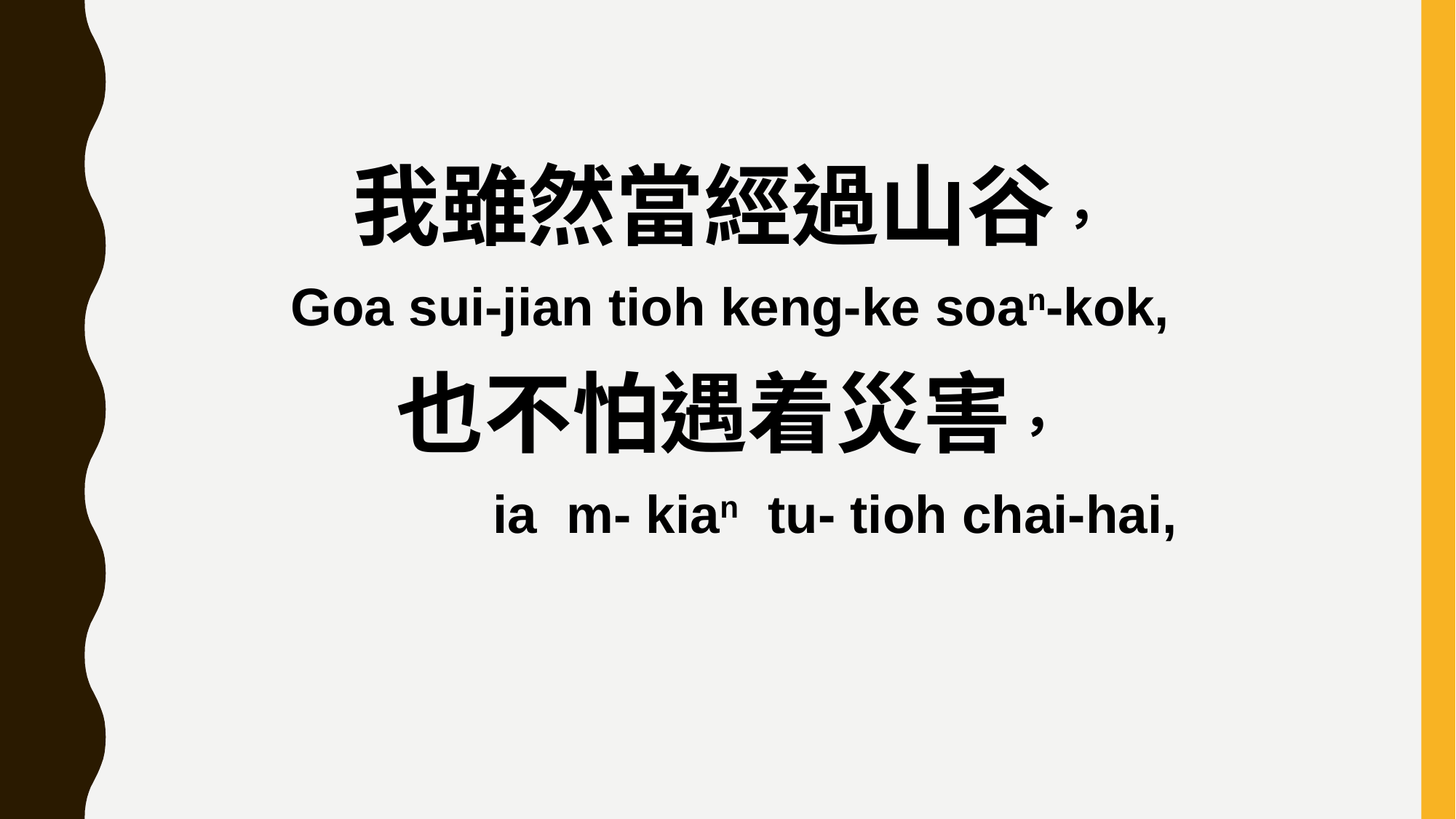

我雖然當經過山谷，
Goa sui-jian tioh keng-ke soan-kok,
也不怕遇着災害，
                    ia  m- kian  tu- tioh chai-hai,